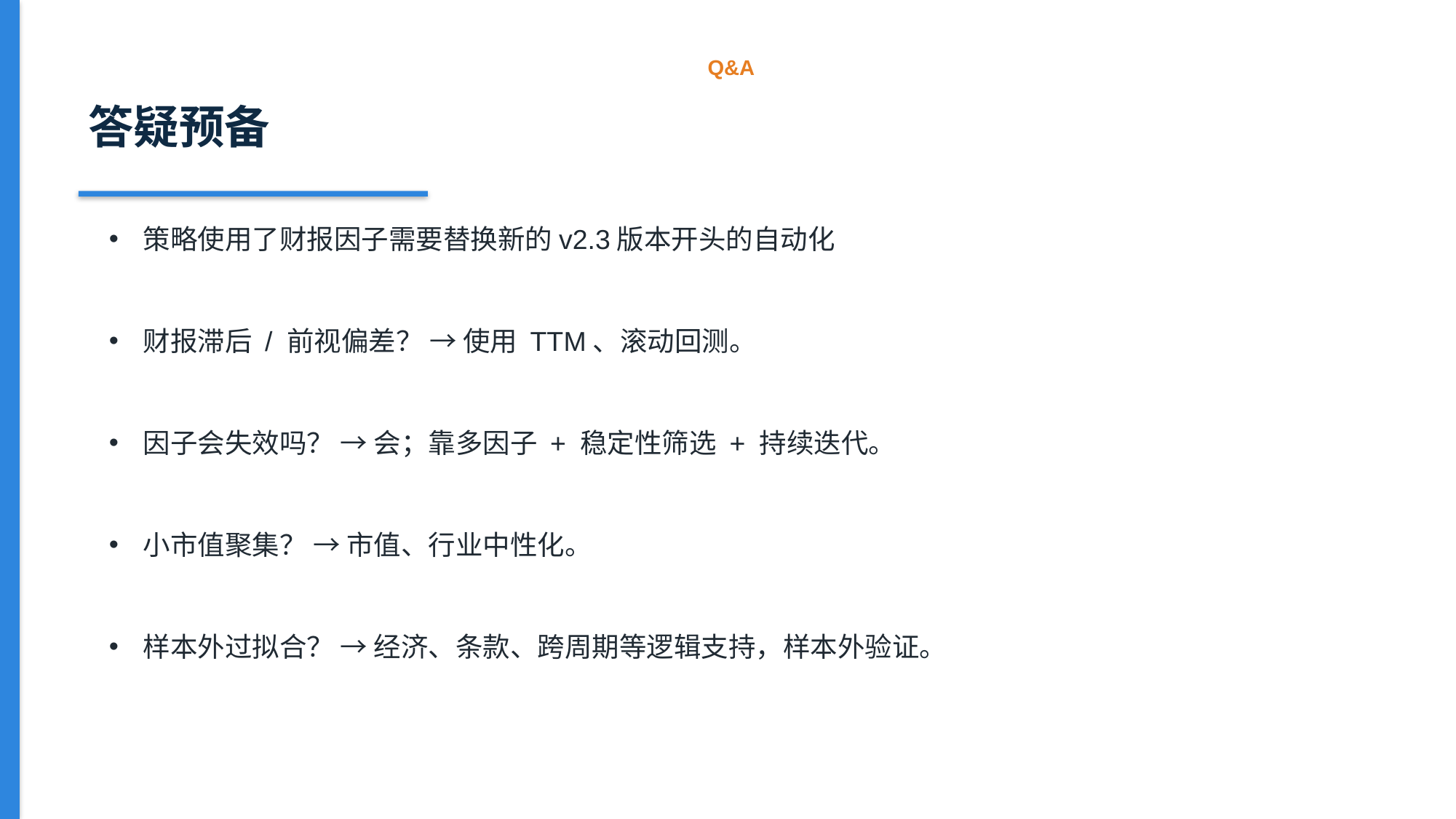

Q&A
答疑预备

策略使用了财报因子需要替换新的v2.3版本开头的自动化

财报滞后 / 前视偏差？ → 使用 TTM、滚动回测。

因子会失效吗？ → 会；靠多因子 + 稳定性筛选 + 持续迭代。

小市值聚集？ → 市值、行业中性化。

样本外过拟合？ → 经济、条款、跨周期等逻辑支持，样本外验证。